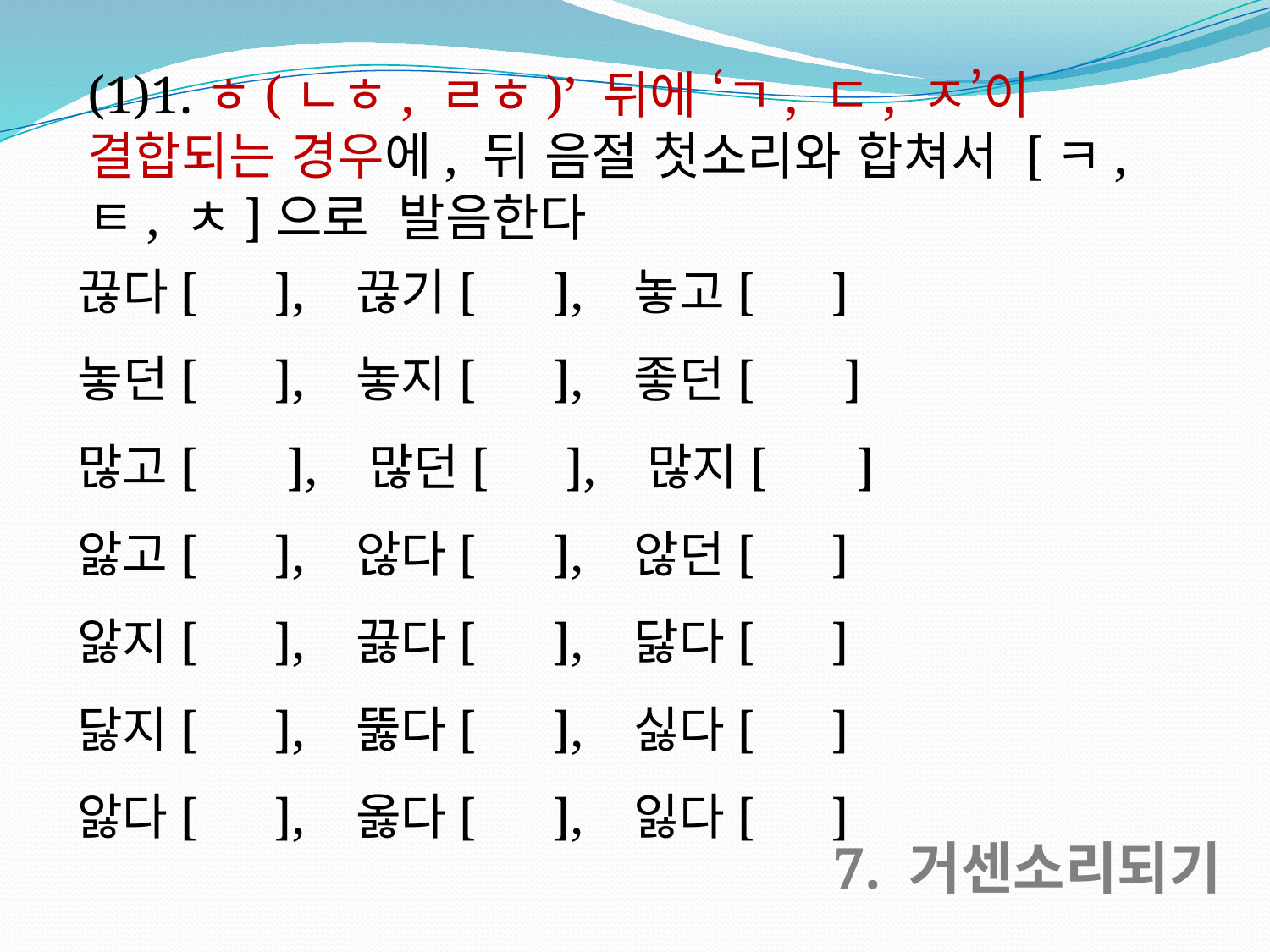

(1)1.ㅎ(ㄴㅎ, ㄹㅎ)’ 뒤에 ‘ㄱ, ㄷ, ㅈ’이 결합되는 경우에, 뒤 음절 첫소리와 합쳐서 [ㅋ, ㅌ, ㅊ]으로  발음한다
끊다[      ],   끊기[      ],   놓고[      ]
놓던[      ],   놓지[      ],   좋던[       ]
많고[       ],   많던[      ],   많지[       ]
앓고[      ],   않다[      ],   않던[      ]
앓지[      ],   끓다[      ],   닳다[      ]
닳지[      ],   뚫다[      ],   싫다[      ]
앓다[      ],   옳다[      ],   잃다[      ]

7. 거센소리되기